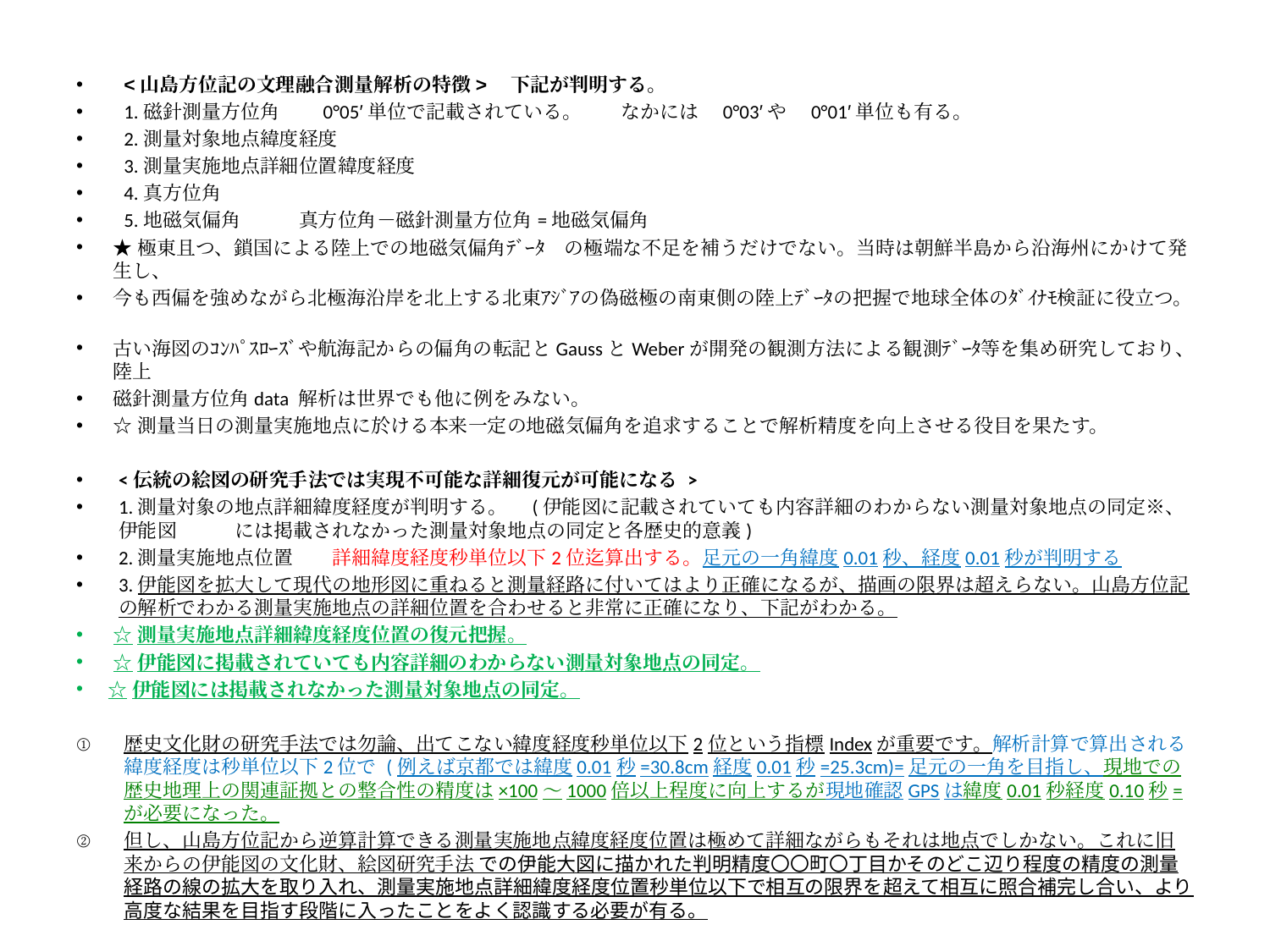

。
#
<山島方位記の文理融合測量解析の特徴>　下記が判明する。
1.磁針測量方位角　　0°05′単位で記載されている。　　なかには　0°03′や　0°01′単位も有る。
2.測量対象地点緯度経度
3.測量実施地点詳細位置緯度経度
4.真方位角
5.地磁気偏角　　　真方位角－磁針測量方位角=地磁気偏角
★極東且つ、鎖国による陸上での地磁気偏角ﾃﾞｰﾀ　の極端な不足を補うだけでない。当時は朝鮮半島から沿海州にかけて発生し、
今も西偏を強めながら北極海沿岸を北上する北東ｱｼﾞｱの偽磁極の南東側の陸上ﾃﾞｰﾀの把握で地球全体のﾀﾞｲﾅﾓ検証に役立つ。
古い海図のｺﾝﾊﾟｽﾛｰｽﾞや航海記からの偏角の転記とGaussとWeberが開発の観測方法による観測ﾃﾞｰﾀ等を集め研究しており、陸上
磁針測量方位角data 解析は世界でも他に例をみない。
☆測量当日の測量実施地点に於ける本来一定の地磁気偏角を追求することで解析精度を向上させる役目を果たす。

<伝統の絵図の研究手法では実現不可能な詳細復元が可能になる >
1.測量対象の地点詳細緯度経度が判明する。　(伊能図に記載されていても内容詳細のわからない測量対象地点の同定※、伊能図　　　には掲載されなかった測量対象地点の同定と各歴史的意義)
2.測量実施地点位置　　詳細緯度経度秒単位以下2位迄算出する。足元の一角緯度0.01秒、経度0.01秒が判明する
3.伊能図を拡大して現代の地形図に重ねると測量経路に付いてはより正確になるが、描画の限界は超えらない。山島方位記の解析でわかる測量実施地点の詳細位置を合わせると非常に正確になり、下記がわかる。
☆測量実施地点詳細緯度経度位置の復元把握。
☆伊能図に掲載されていても内容詳細のわからない測量対象地点の同定。
☆伊能図には掲載されなかった測量対象地点の同定。

歴史文化財の研究手法では勿論、出てこない緯度経度秒単位以下2位という指標Indexが重要です。解析計算で算出される緯度経度は秒単位以下2位で (例えば京都では緯度0.01秒=30.8cm経度0.01秒=25.3cm)=足元の一角を目指し、現地での歴史地理上の関連証拠との整合性の精度は×100～1000倍以上程度に向上するが現地確認GPSは緯度0.01秒経度0.10秒=が必要になった。
但し、山島方位記から逆算計算できる測量実施地点緯度経度位置は極めて詳細ながらもそれは地点でしかない。これに旧来からの伊能図の文化財、絵図研究手法 での伊能大図に描かれた判明精度〇〇町〇丁目かそのどこ辺り程度の精度の測量経路の線の拡大を取り入れ、測量実施地点詳細緯度経度位置秒単位以下で相互の限界を超えて相互に照合補完し合い、より高度な結果を目指す段階に入ったことをよく認識する必要が有る。